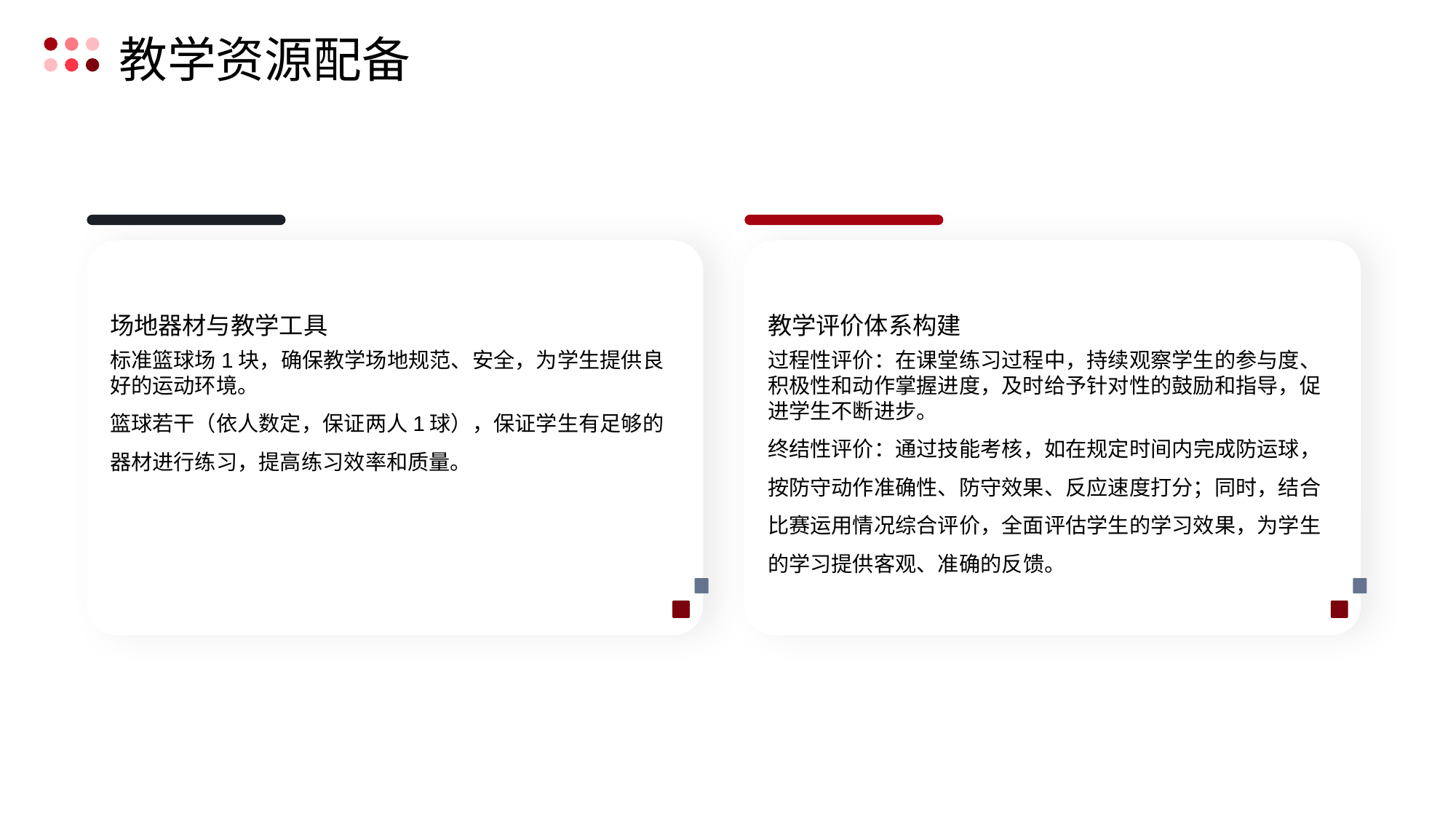

教学资源配备

场地器材与教学工具
教学评价体系构建
标准篮球场1块，确保教学场地规范、安全，为学生提供良好的运动环境。
篮球若干（依人数定，保证两人1球），保证学生有足够的器材进行练习，提高练习效率和质量。
过程性评价：在课堂练习过程中，持续观察学生的参与度、积极性和动作掌握进度，及时给予针对性的鼓励和指导，促进学生不断进步。
终结性评价：通过技能考核，如在规定时间内完成防运球，按防守动作准确性、防守效果、反应速度打分；同时，结合比赛运用情况综合评价，全面评估学生的学习效果，为学生的学习提供客观、准确的反馈。